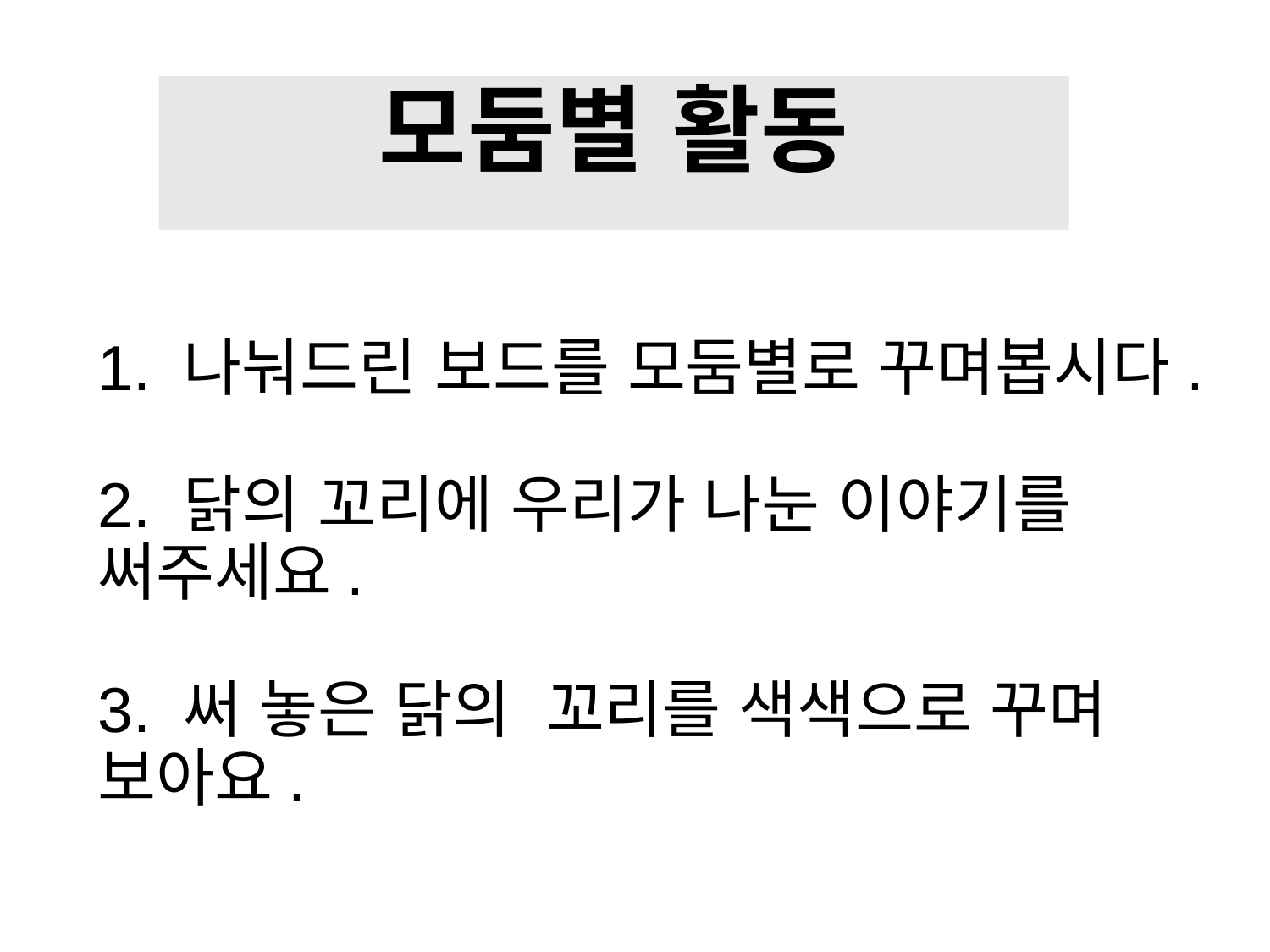

모둠별 활동
# 1. 나눠드린 보드를 모둠별로 꾸며봅시다. 2. 닭의 꼬리에 우리가 나눈 이야기를 써주세요. 3. 써 놓은 닭의  꼬리를 색색으로 꾸며 보아요.